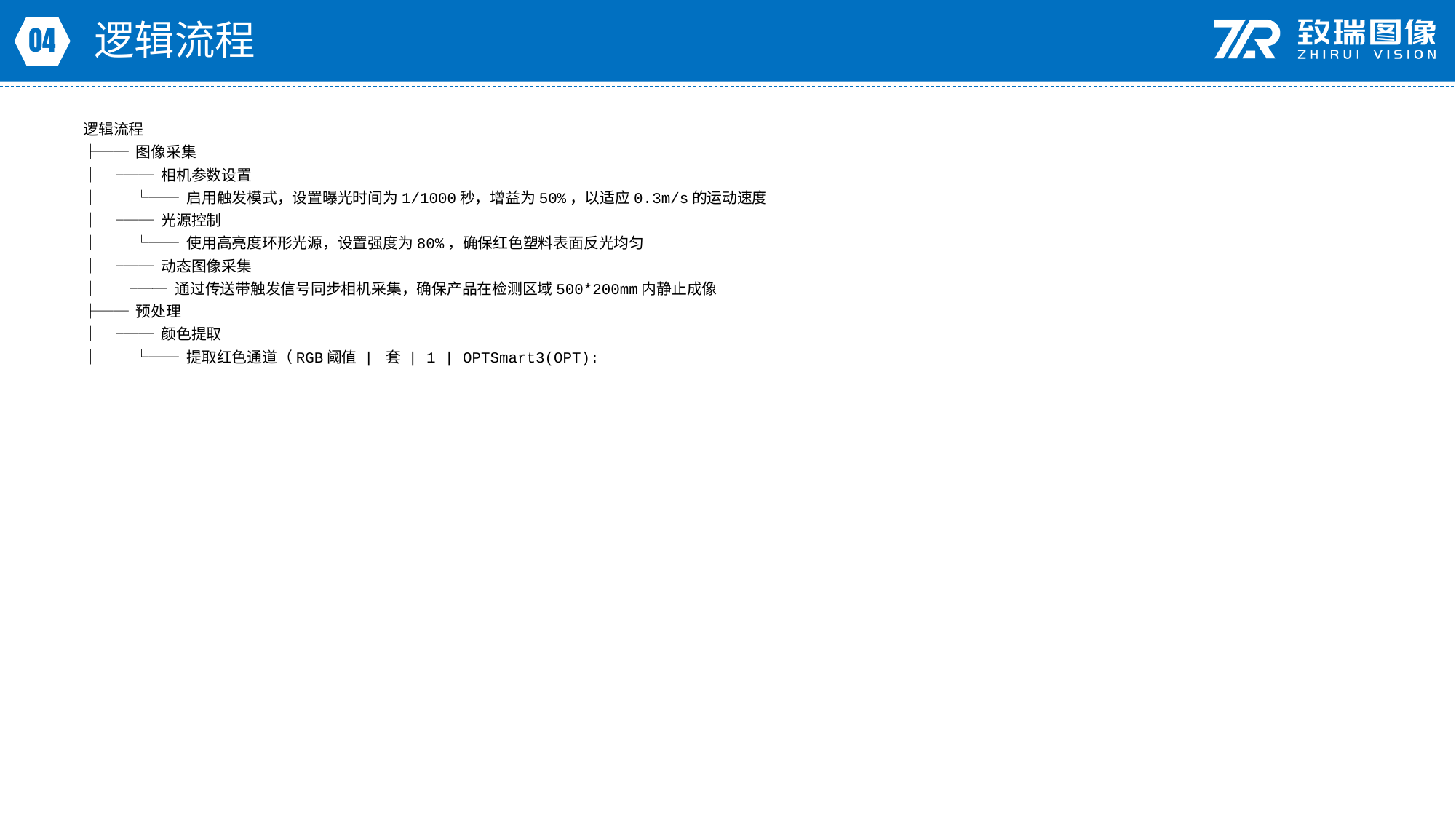

逻辑流程
04

逻辑流程
├── 图像采集
│   ├── 相机参数设置
│   │   └── 启用触发模式，设置曝光时间为1/1000秒，增益为50%，以适应0.3m/s的运动速度
│   ├── 光源控制
│   │   └── 使用高亮度环形光源，设置强度为80%，确保红色塑料表面反光均匀
│   └── 动态图像采集
│       └── 通过传送带触发信号同步相机采集，确保产品在检测区域500*200mm内静止成像
├── 预处理
│   ├── 颜色提取
│   │   └── 提取红色通道（RGB阈值 | 套 | 1 | OPTSmart3(OPT):